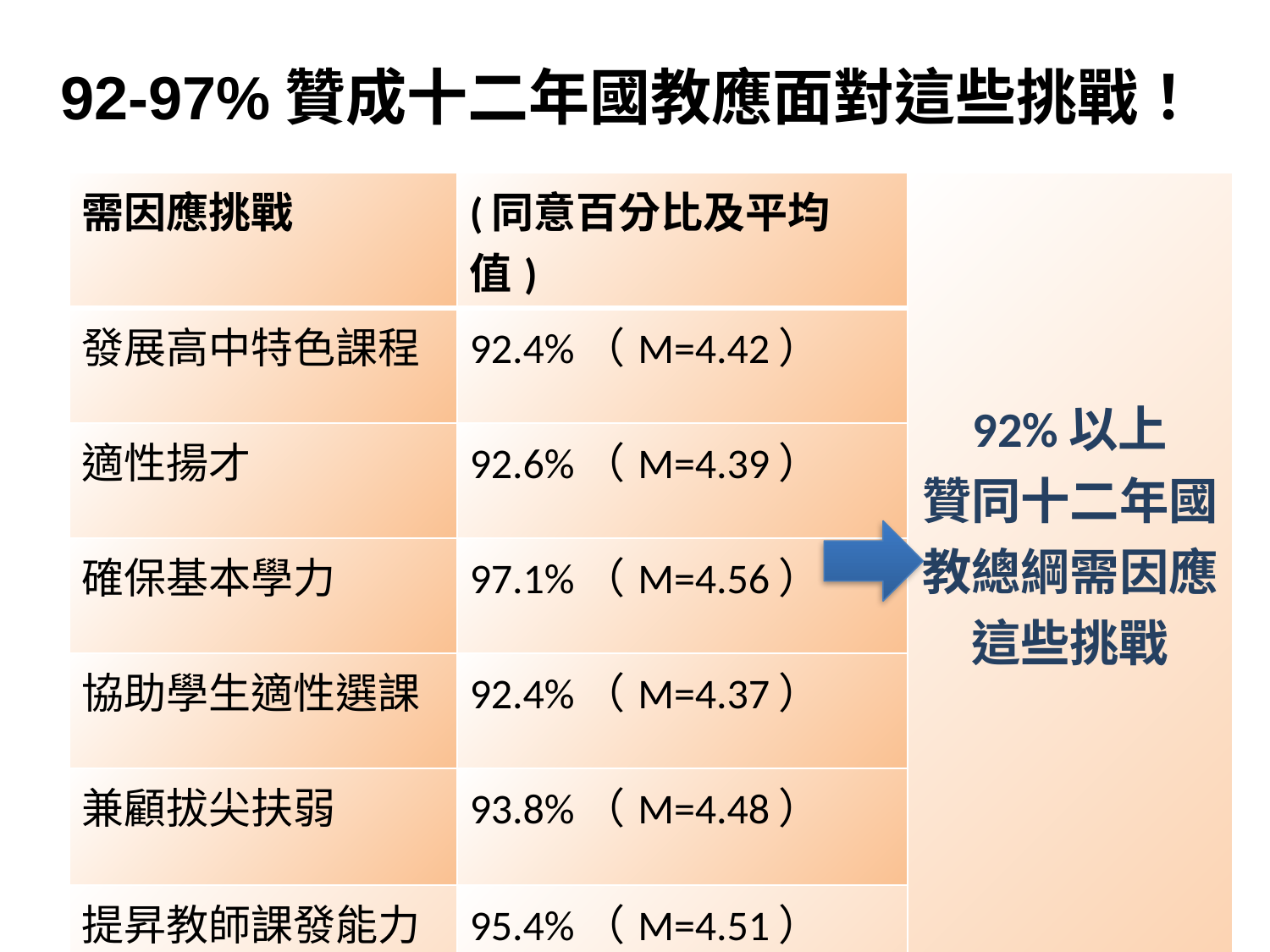

# 92-97%贊成十二年國教應面對這些挑戰！
| 需因應挑戰 | (同意百分比及平均值) | 92%以上 贊同十二年國教總綱需因應這些挑戰 |
| --- | --- | --- |
| 發展高中特色課程 | 92.4%（M=4.42） |  |
| 適性揚才 | 92.6%（M=4.39） |  |
| 確保基本學力 | 97.1%（M=4.56） |  |
| 協助學生適性選課 | 92.4%（M=4.37） |  |
| 兼顧拔尖扶弱 | 93.8%（M=4.48） |  |
| 提昇教師課發能力 | 95.4%（M=4.51） |  |